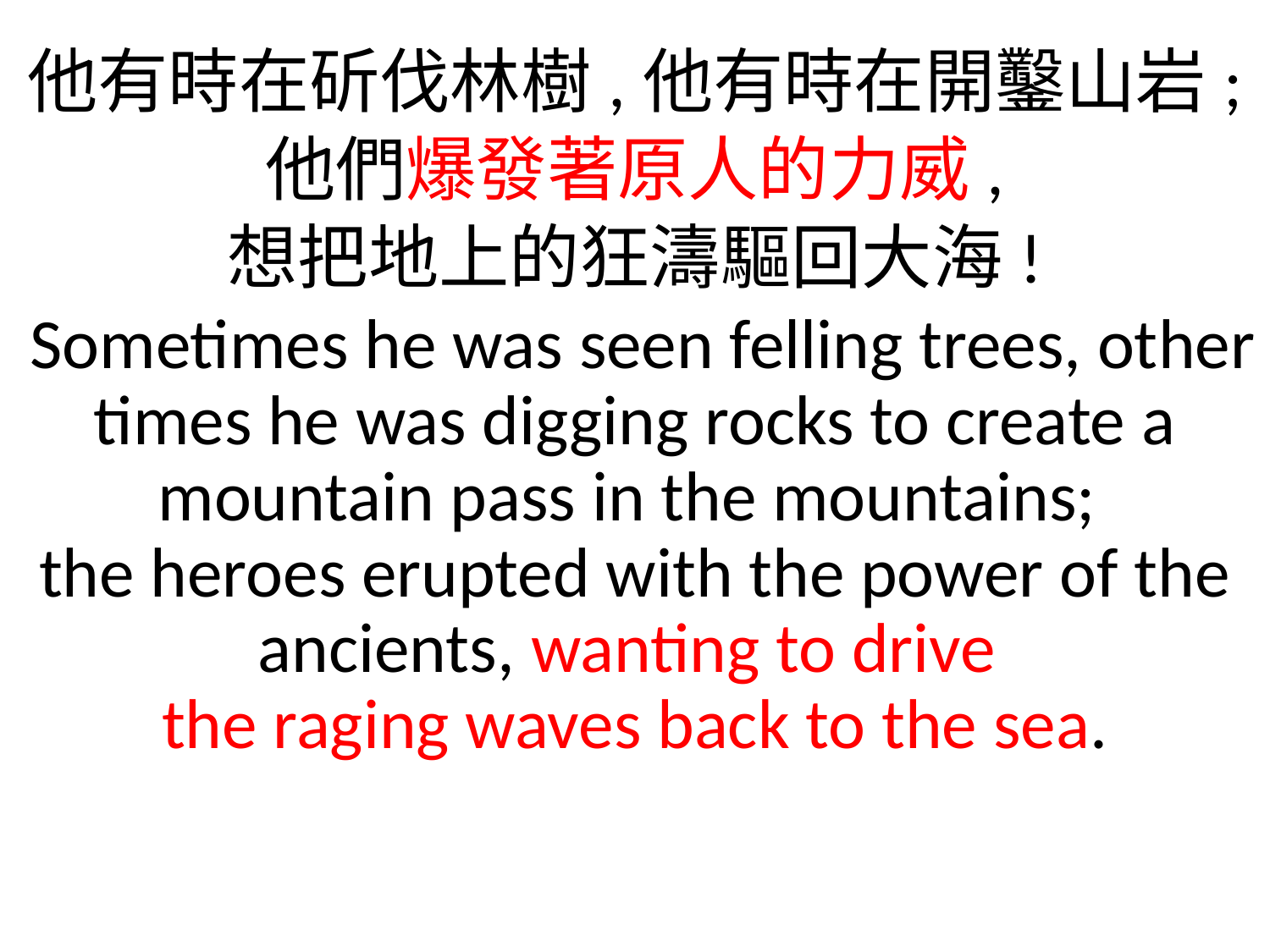

他有時在斫伐林樹,他有時在開鑿山岩;
他們爆發著原人的力威,
想把地上的狂濤驅回大海!
 Sometimes he was seen felling trees, other times he was digging rocks to create a mountain pass in the mountains;
the heroes erupted with the power of the ancients, wanting to drive
the raging waves back to the sea.